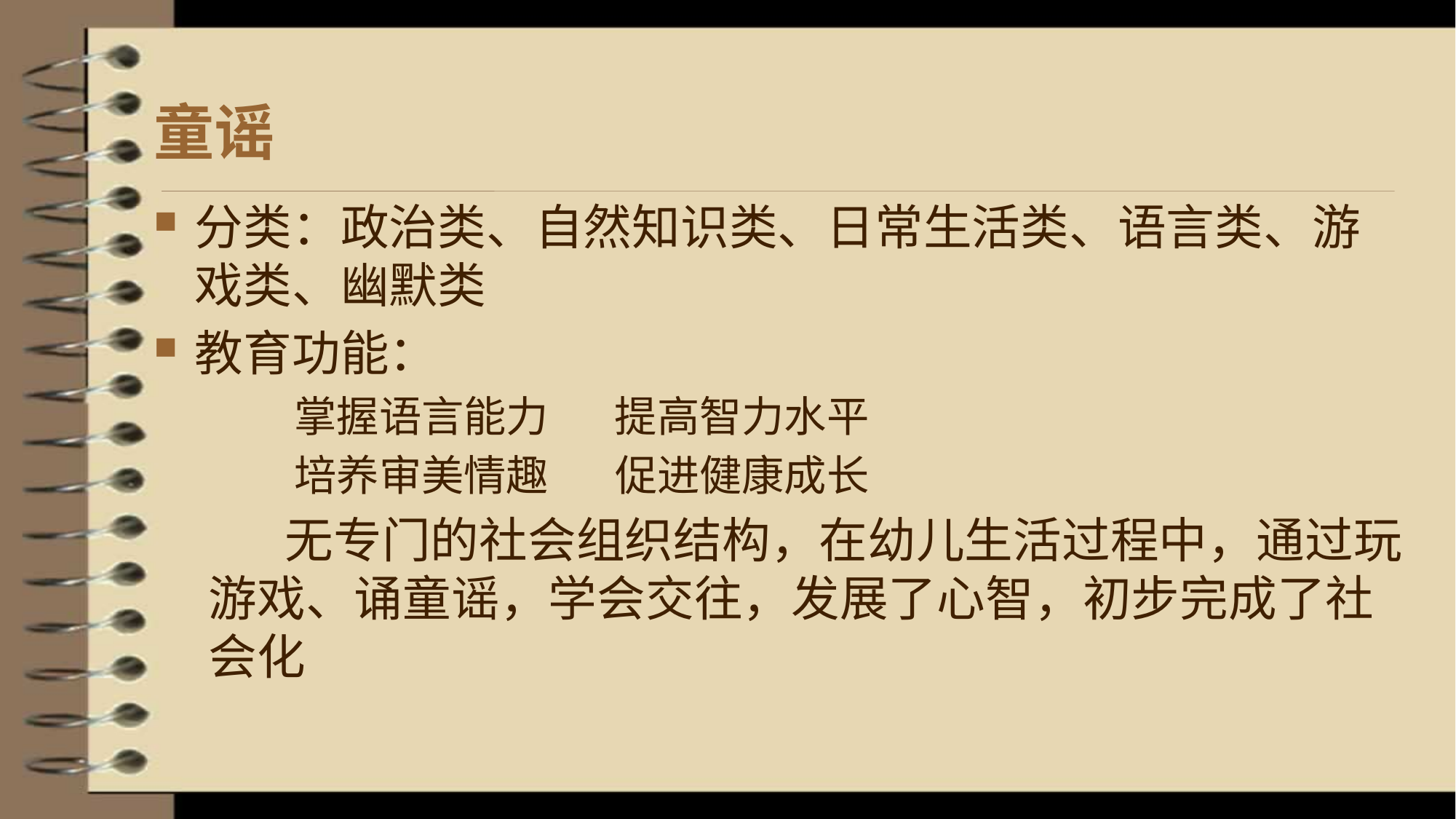

# 童谣
分类：政治类、自然知识类、日常生活类、语言类、游戏类、幽默类
教育功能：
        掌握语言能力       提高智力水平
        培养审美情趣       促进健康成长
       无专门的社会组织结构，在幼儿生活过程中，通过玩游戏、诵童谣，学会交往，发展了心智，初步完成了社会化